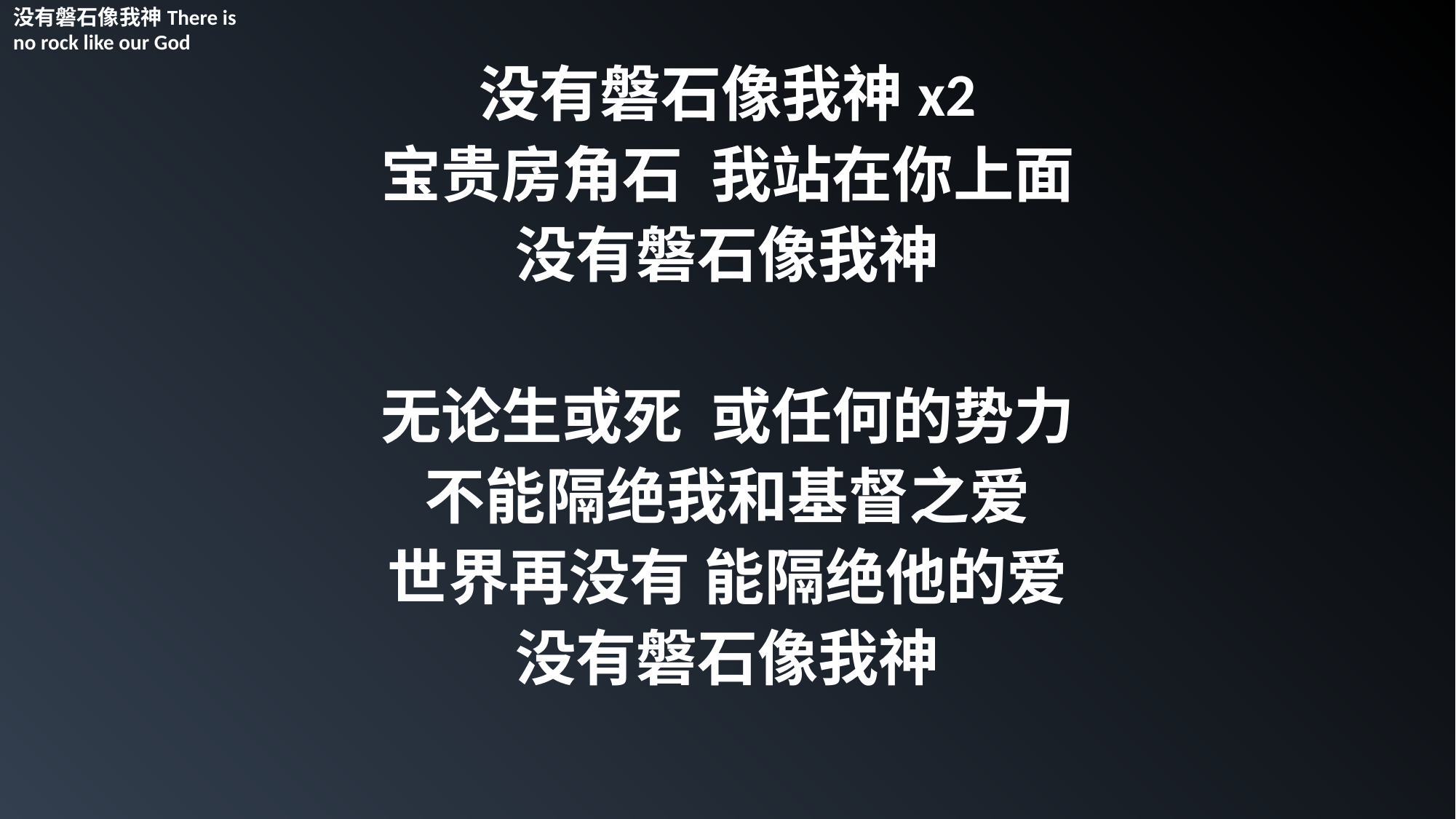

没有磐石像我神There is no rock like our God
没有磐石像我神x2
宝贵房角石  我站在你上面
没有磐石像我神

无论生或死  或任何的势力
不能隔绝我和基督之爱
世界再没有 能隔绝他的爱
没有磐石像我神